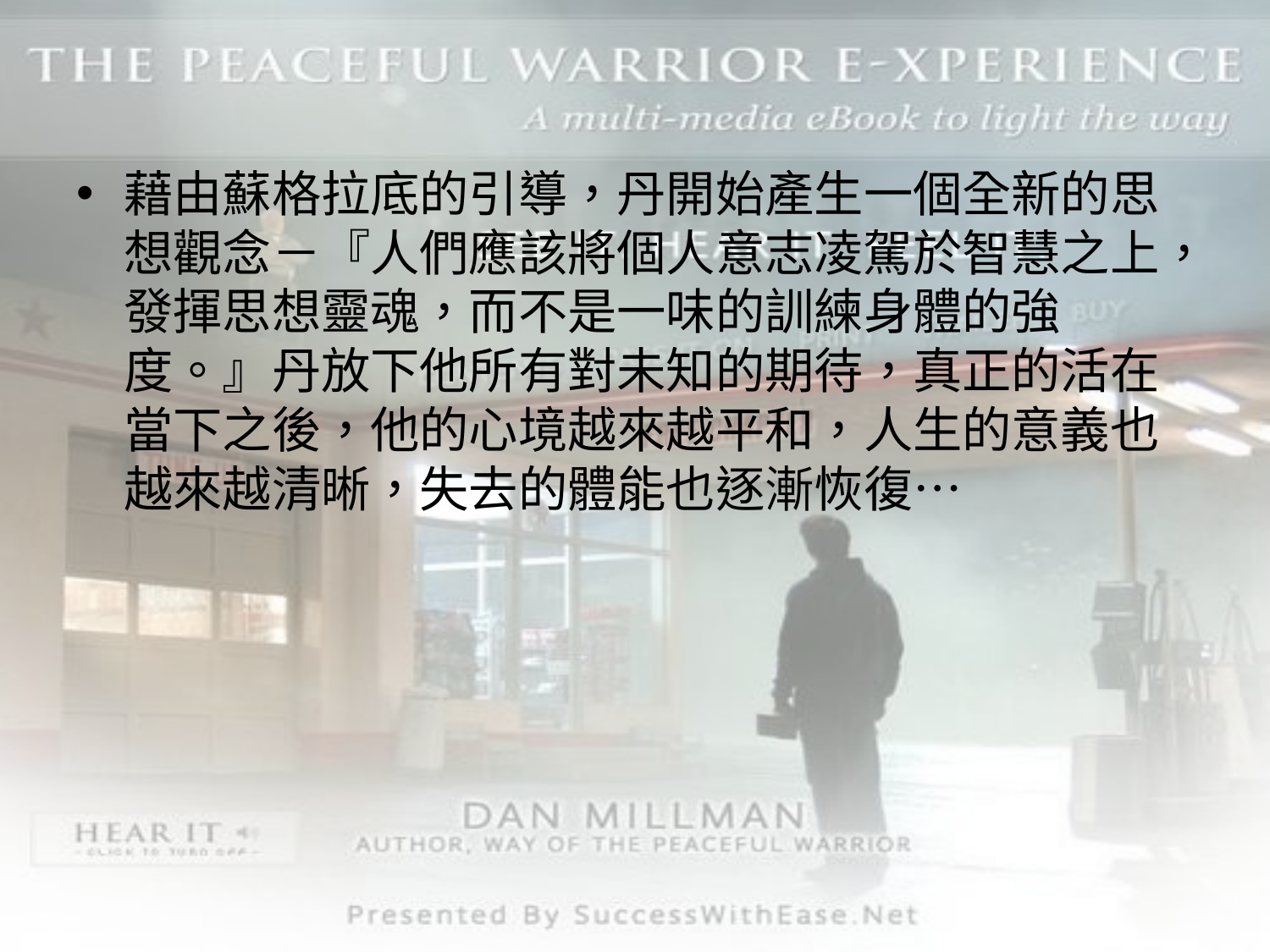

藉由蘇格拉底的引導，丹開始產生一個全新的思想觀念－『人們應該將個人意志凌駕於智慧之上，發揮思想靈魂，而不是一味的訓練身體的強度。』丹放下他所有對未知的期待，真正的活在當下之後，他的心境越來越平和，人生的意義也越來越清晰，失去的體能也逐漸恢復…